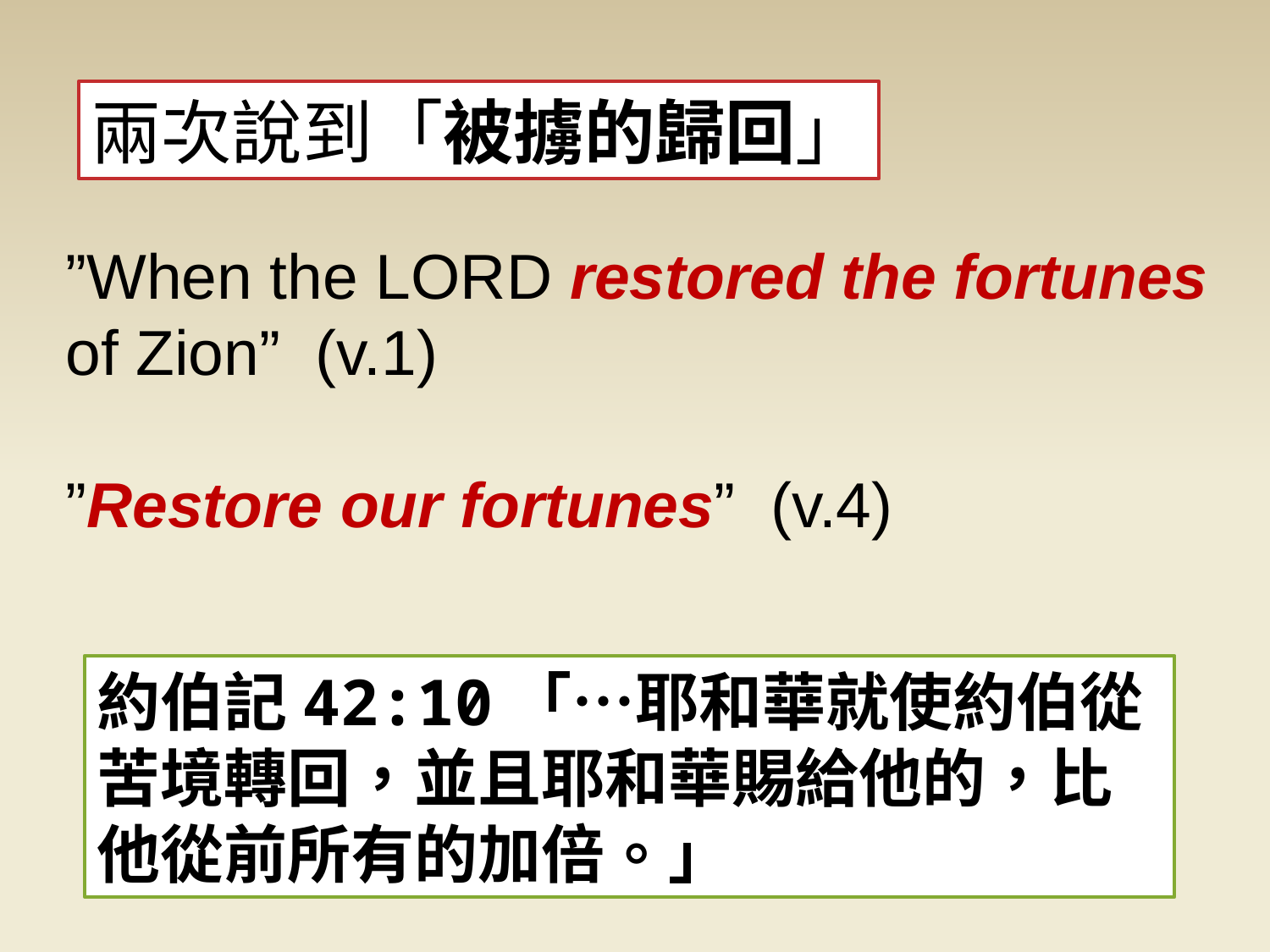

兩次說到「被擄的歸回」
”When the Lord restored the fortunes of Zion”  (v.1)

”Restore our fortunes”  (v.4)
約伯記42:10「…耶和華就使約伯從苦境轉回，並且耶和華賜給他的，比他從前所有的加倍。」